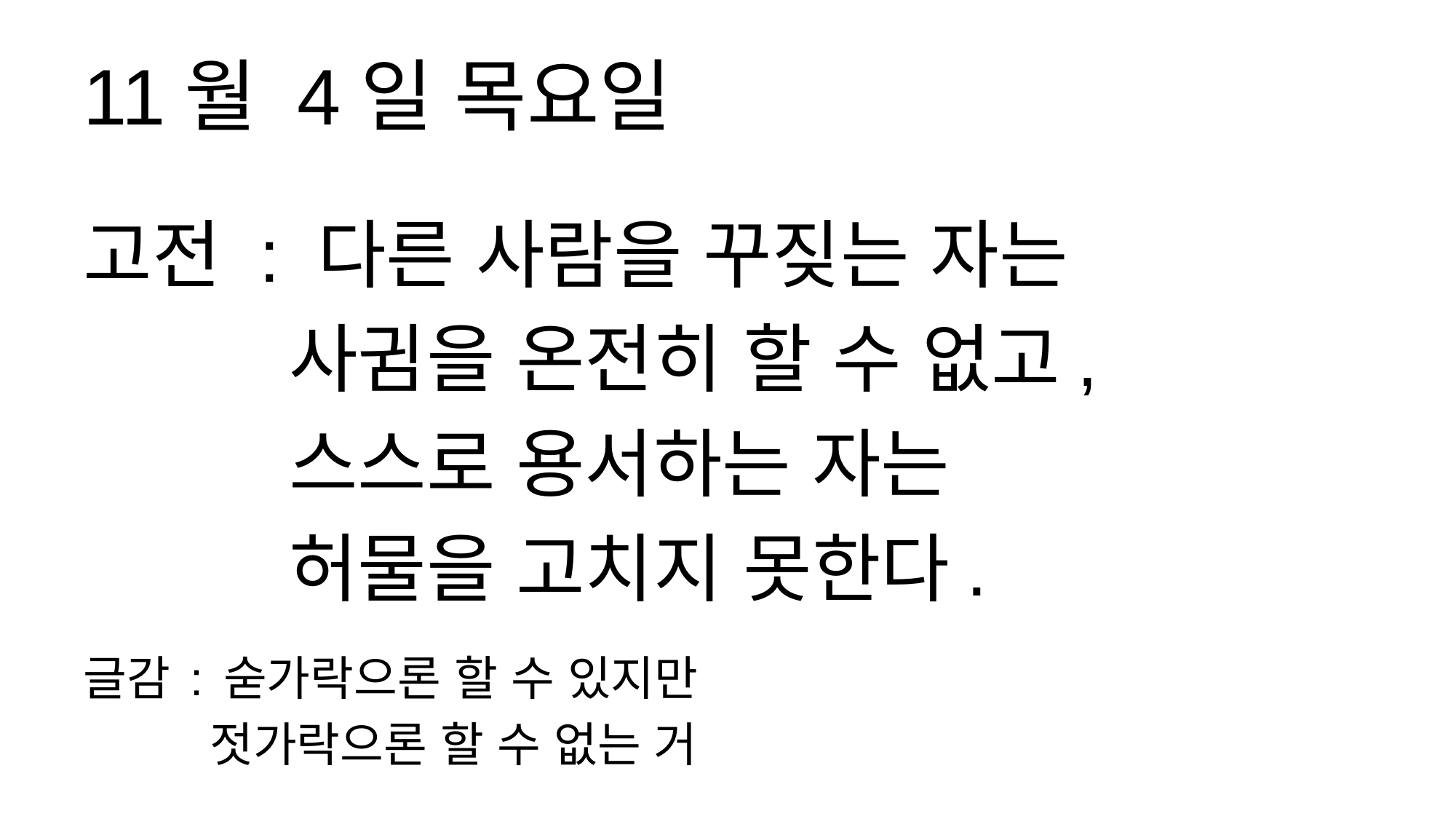

11월 4일 목요일
고전 : 다른 사람을 꾸짖는 자는
         사귐을 온전히 할 수 없고,
         스스로 용서하는 자는
         허물을 고치지 못한다.
글감 : 숟가락으론 할 수 있지만
         젓가락으론 할 수 없는 거